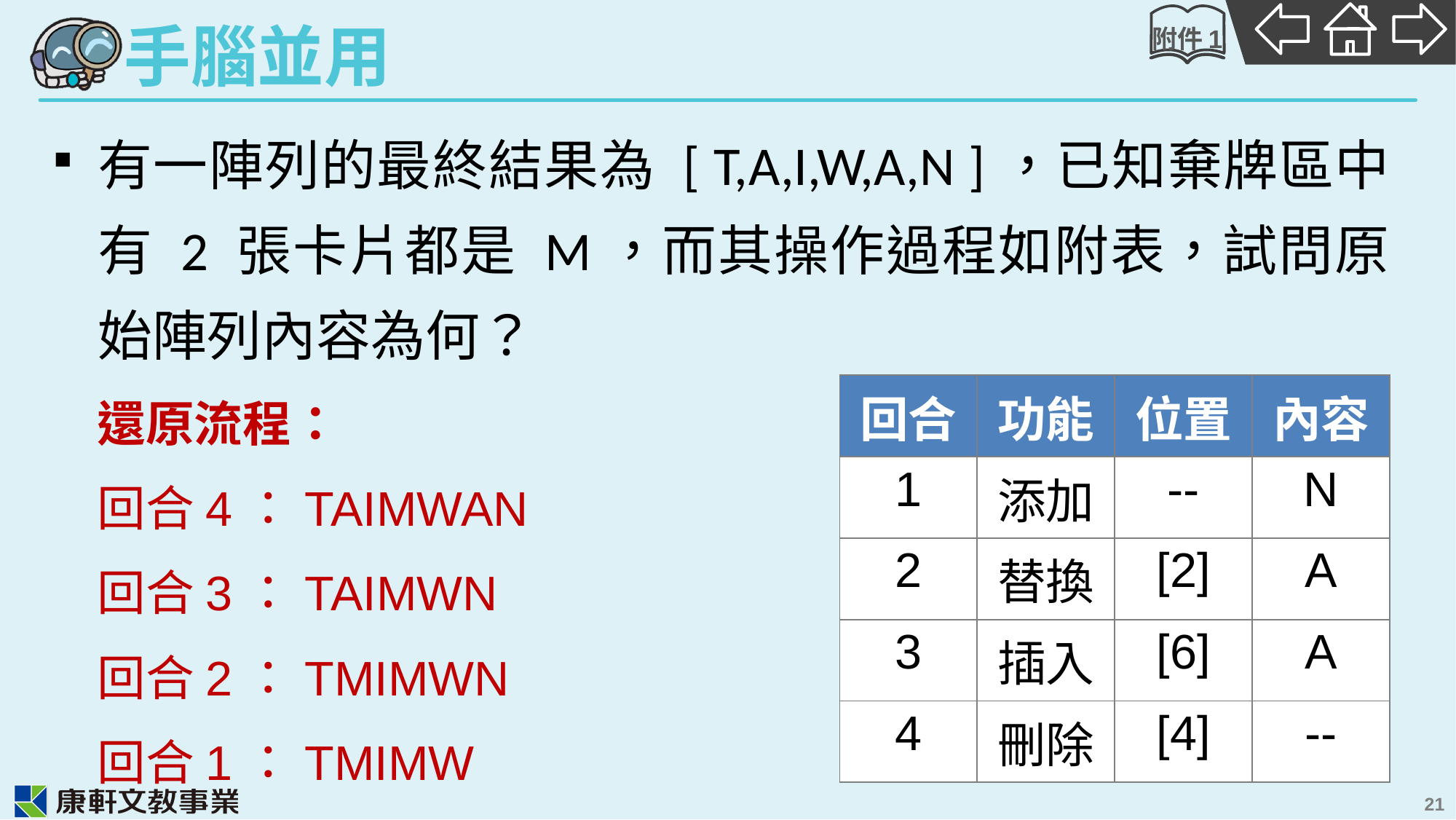

附件1
有一陣列的最終結果為 [ T,A,I,W,A,N ]，已知棄牌區中有 2 張卡片都是 M，而其操作過程如附表，試問原始陣列內容為何？
還原流程：
回合4：TAIMWAN
回合3：TAIMWN
回合2：TMIMWN
回合1：TMIMW
| 回合 | 功能 | 位置 | 內容 |
| --- | --- | --- | --- |
| 1 | 添加 | -- | N |
| 2 | 替換 | [2] | A |
| 3 | 插入 | [6] | A |
| 4 | 刪除 | [4] | -- |
21